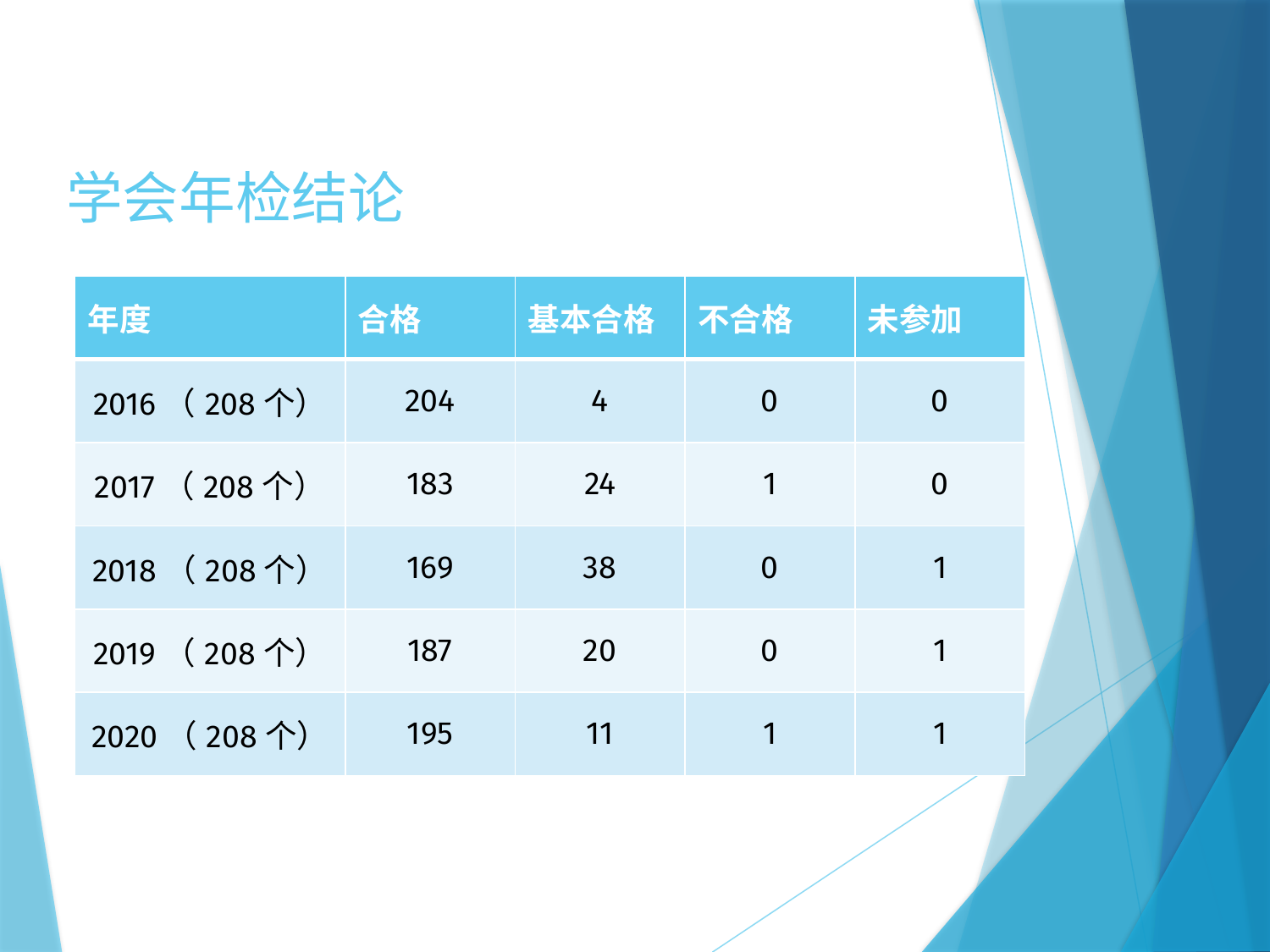

# 学会年检结论
| 年度 | 合格 | 基本合格 | 不合格 | 未参加 |
| --- | --- | --- | --- | --- |
| 2016（208个） | 204 | 4 | 0 | 0 |
| 2017（208个） | 183 | 24 | 1 | 0 |
| 2018（208个） | 169 | 38 | 0 | 1 |
| 2019（208个） | 187 | 20 | 0 | 1 |
| 2020（208个） | 195 | 11 | 1 | 1 |